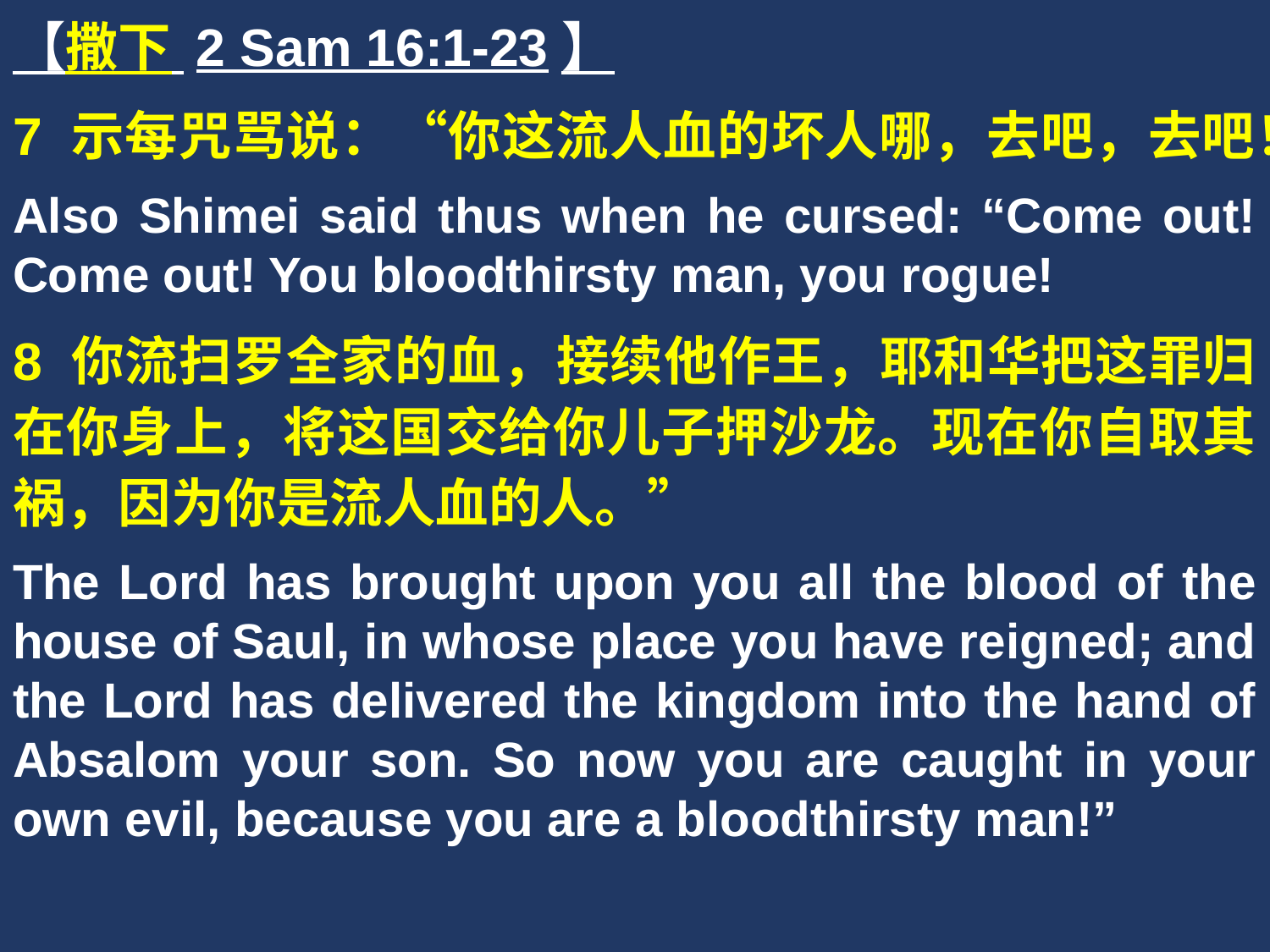

【撒下 2 Sam 16:1-23】
7 示每咒骂说：“你这流人血的坏人哪，去吧，去吧！
Also Shimei said thus when he cursed: “Come out! Come out! You bloodthirsty man, you rogue!
8 你流扫罗全家的血，接续他作王，耶和华把这罪归在你身上，将这国交给你儿子押沙龙。现在你自取其祸，因为你是流人血的人。”
The Lord has brought upon you all the blood of the house of Saul, in whose place you have reigned; and the Lord has delivered the kingdom into the hand of Absalom your son. So now you are caught in your own evil, because you are a bloodthirsty man!”